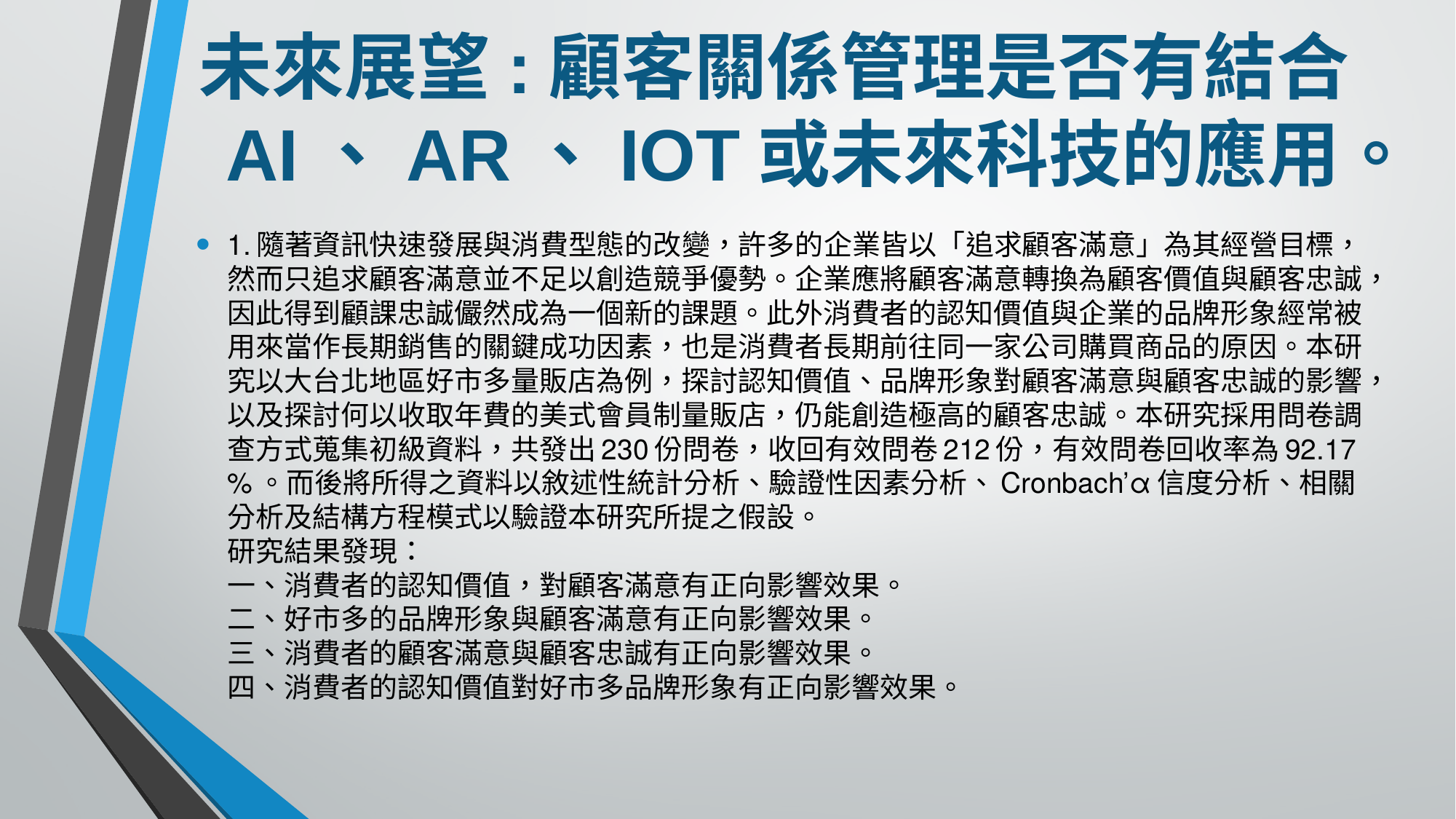

# 未來展望:顧客關係管理是否有結合AI、AR、IOT或未來科技的應用。
1.隨著資訊快速發展與消費型態的改變，許多的企業皆以「追求顧客滿意」為其經營目標，然而只追求顧客滿意並不足以創造競爭優勢。企業應將顧客滿意轉換為顧客價值與顧客忠誠，因此得到顧課忠誠儼然成為一個新的課題。此外消費者的認知價值與企業的品牌形象經常被用來當作長期銷售的關鍵成功因素，也是消費者長期前往同一家公司購買商品的原因。本研究以大台北地區好市多量販店為例，探討認知價值、品牌形象對顧客滿意與顧客忠誠的影響，以及探討何以收取年費的美式會員制量販店，仍能創造極高的顧客忠誠。本研究採用問卷調查方式蒐集初級資料，共發出230份問卷，收回有效問卷212份，有效問卷回收率為92.17 %。而後將所得之資料以敘述性統計分析、驗證性因素分析、Cronbach’α信度分析、相關分析及結構方程模式以驗證本研究所提之假設。 
研究結果發現： 
一、消費者的認知價值，對顧客滿意有正向影響效果。 
二、好市多的品牌形象與顧客滿意有正向影響效果。 
三、消費者的顧客滿意與顧客忠誠有正向影響效果。 
四、消費者的認知價值對好市多品牌形象有正向影響效果。